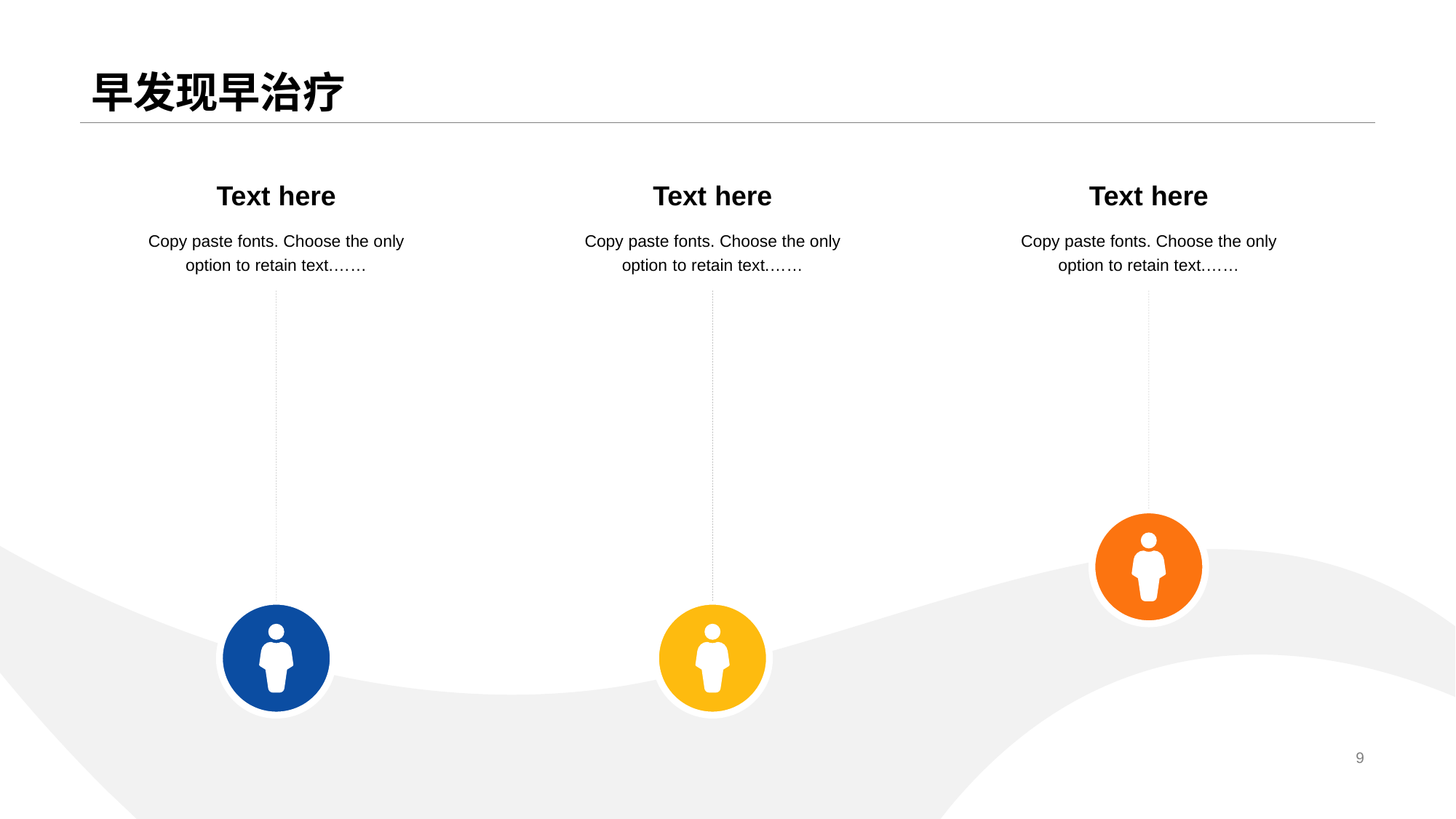

# 早发现早治疗
Text  here
Text  here
Text  here
Copy paste fonts. Choose the only option  to retain text.……
Copy paste fonts. Choose the only option  to retain text.……
Copy paste fonts. Choose the only option  to retain text.……

请在插入菜单—页眉和页脚中修改此文本
9